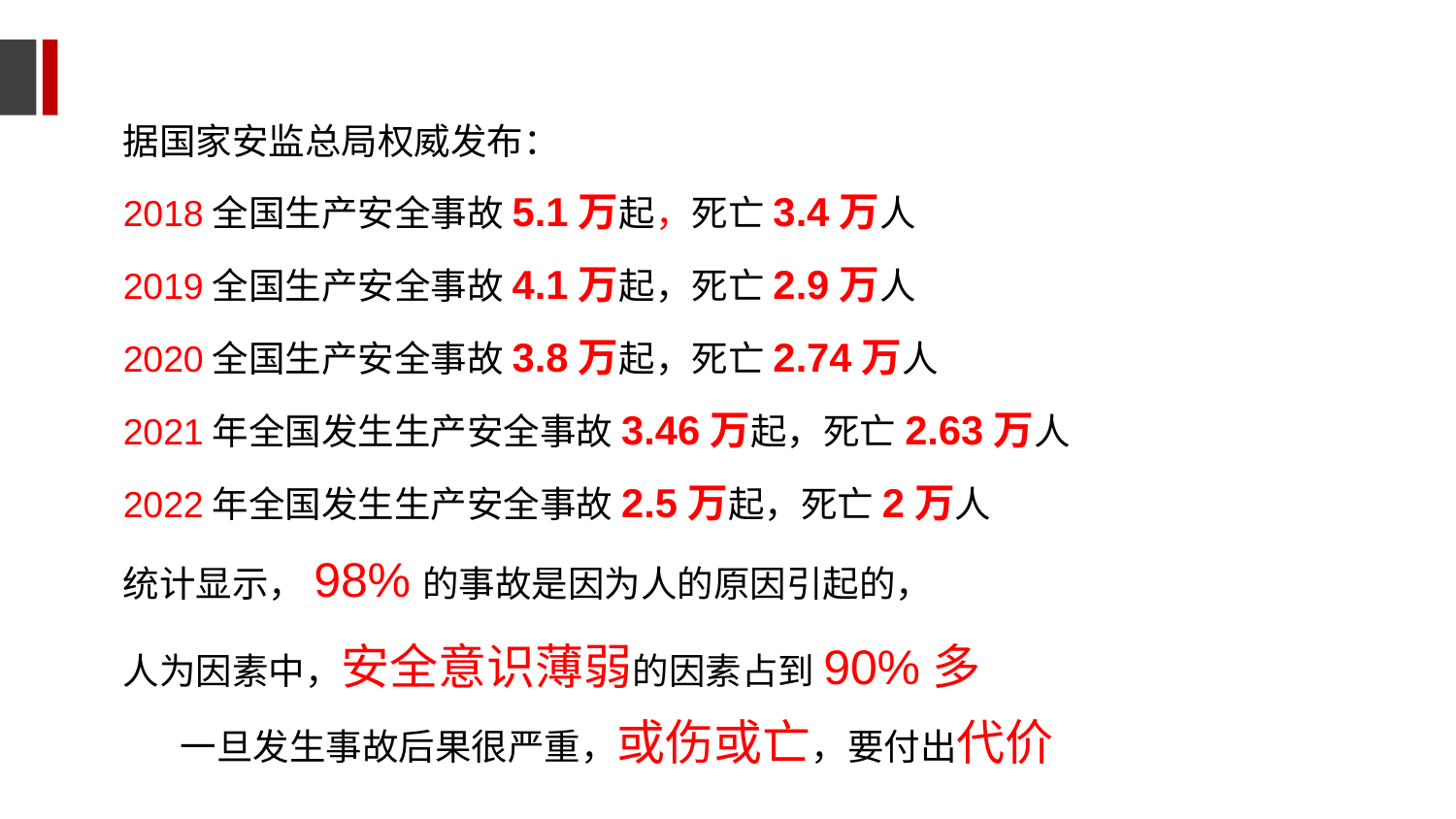

据国家安监总局权威发布：
2018全国生产安全事故5.1万起，死亡3.4万人
2019全国生产安全事故4.1万起，死亡2.9万人
2020全国生产安全事故3.8万起，死亡2.74万人
2021年全国发生生产安全事故3.46万起，死亡2.63万人
2022年全国发生生产安全事故2.5万起，死亡2万人
统计显示，98%的事故是因为人的原因引起的，
人为因素中，安全意识薄弱的因素占到90%多
一旦发生事故后果很严重，或伤或亡，要付出代价